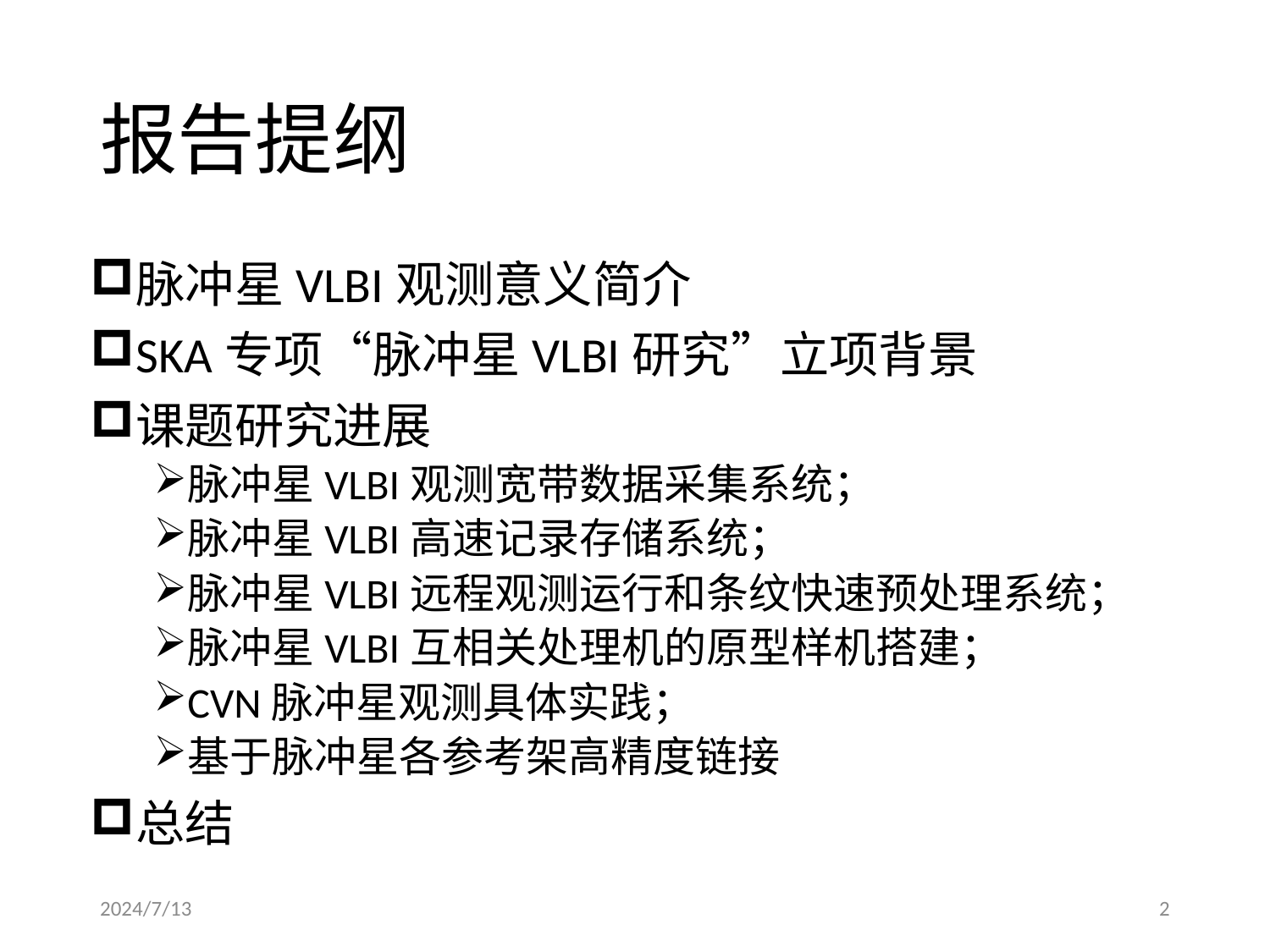

# 报告提纲
脉冲星VLBI观测意义简介
SKA专项“脉冲星VLBI研究”立项背景
课题研究进展
脉冲星VLBI观测宽带数据采集系统；
脉冲星VLBI高速记录存储系统；
脉冲星VLBI远程观测运行和条纹快速预处理系统；
脉冲星VLBI互相关处理机的原型样机搭建；
CVN脉冲星观测具体实践；
基于脉冲星各参考架高精度链接
总结
2024/7/13
2